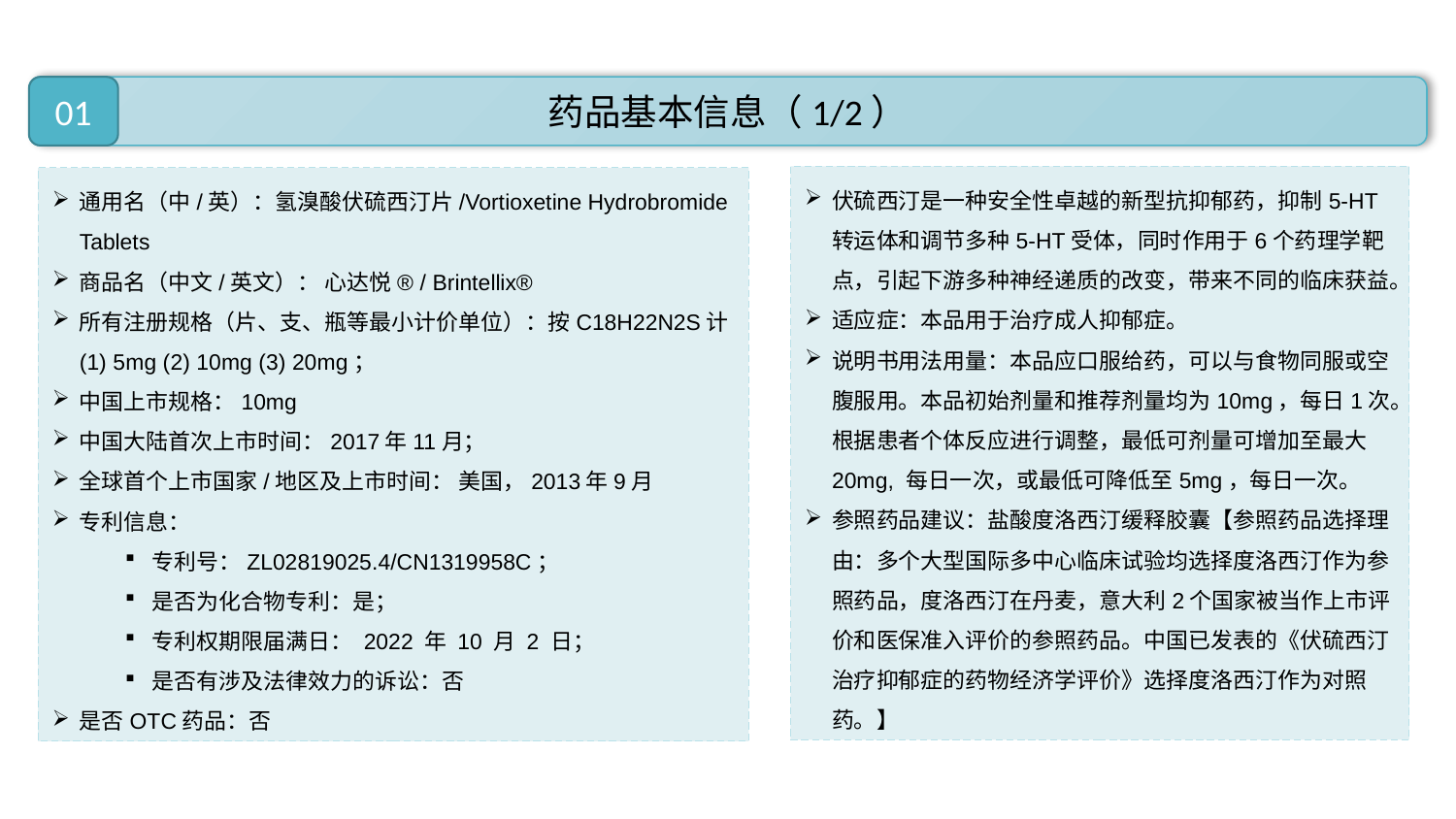

药品基本信息（1/2）
01
伏硫西汀是一种安全性卓越的新型抗抑郁药，抑制5-HT转运体和调节多种5-HT受体，同时作用于6个药理学靶点，引起下游多种神经递质的改变，带来不同的临床获益。
适应症：本品用于治疗成人抑郁症。
说明书用法用量：本品应口服给药，可以与食物同服或空腹服用。本品初始剂量和推荐剂量均为10mg，每日1次。根据患者个体反应进行调整，最低可剂量可增加至最大20mg, 每日一次，或最低可降低至5mg，每日一次。
参照药品建议：盐酸度洛西汀缓释胶囊【参照药品选择理由：多个大型国际多中心临床试验均选择度洛西汀作为参照药品，度洛西汀在丹麦，意大利2个国家被当作上市评价和医保准入评价的参照药品。中国已发表的《伏硫西汀治疗抑郁症的药物经济学评价》选择度洛西汀作为对照药。】
通用名（中/英）：氢溴酸伏硫西汀片/Vortioxetine Hydrobromide Tablets
商品名（中文/英文）： 心达悦® / Brintellix®
所有注册规格（片、支、瓶等最小计价单位）：按C18H22N2S计
(1) 5mg (2) 10mg (3) 20mg；
中国上市规格：10mg
中国大陆首次上市时间：2017年11月；
全球首个上市国家/地区及上市时间： 美国，2013年9月
专利信息：
专利号：ZL02819025.4/CN1319958C；
是否为化合物专利：是；
专利权期限届满日： 2022 年 10 月 2 日；
是否有涉及法律效力的诉讼：否
是否OTC药品：否